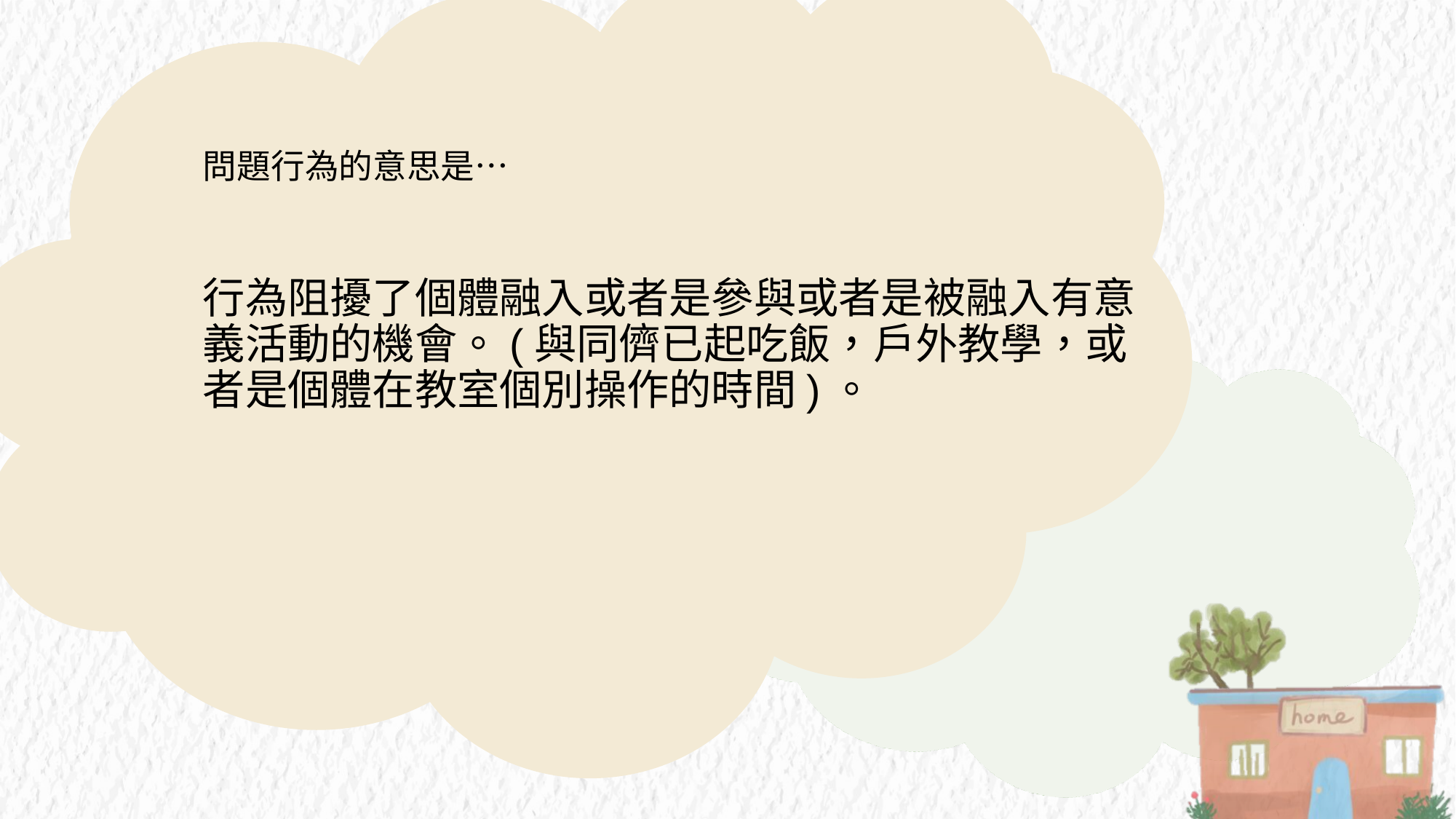

# 問題行為的意思是…
行為阻擾了個體融入或者是參與或者是被融入有意義活動的機會。(與同儕已起吃飯，戶外教學，或者是個體在教室個別操作的時間)。